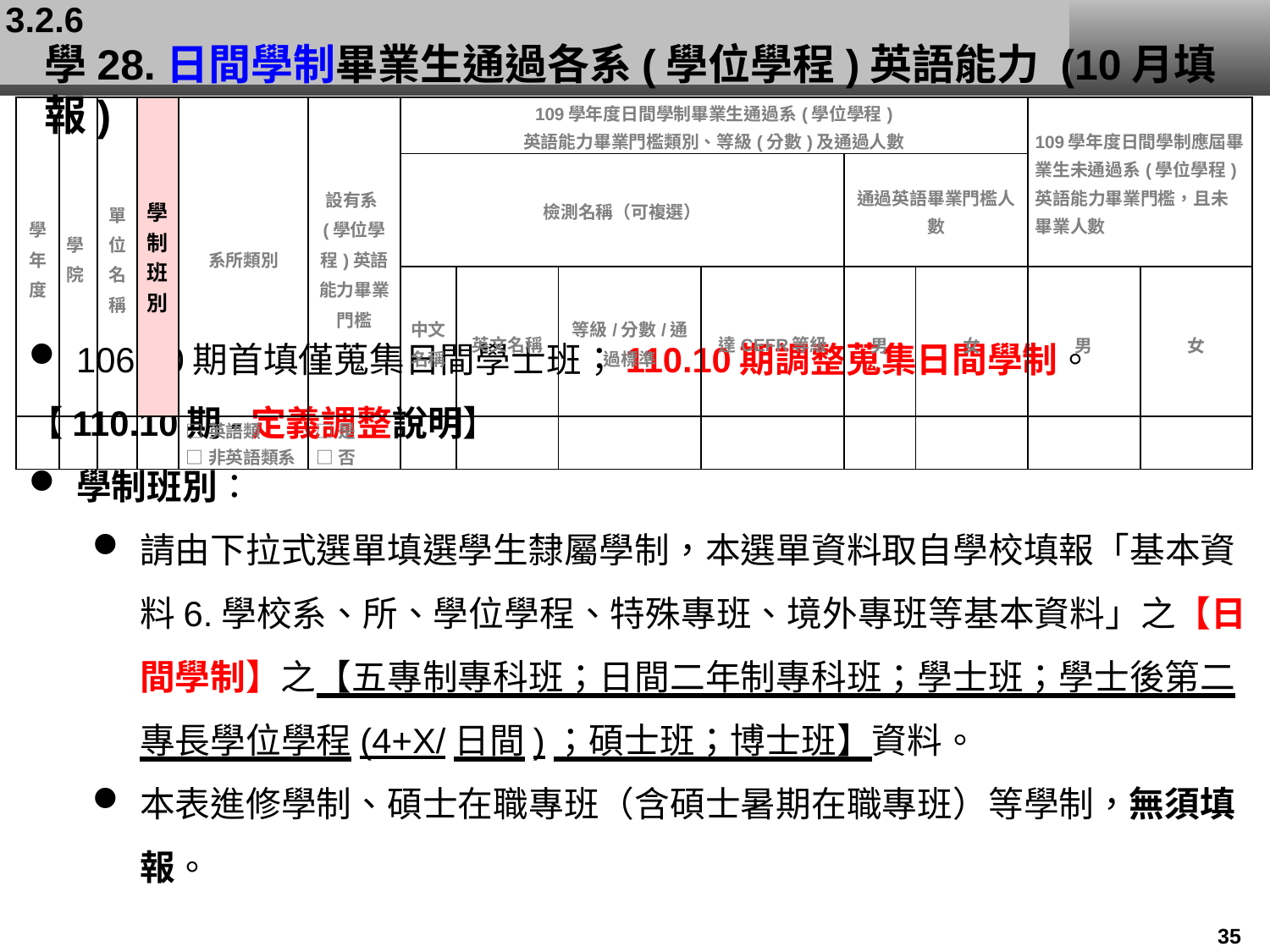

3.2.6
# 學28.日間學制畢業生通過各系(學位學程)英語能力	(10月填報)
| 學年度 | 學院 | 單位名稱 | 學制班別 | 系所類別 | 設有系(學位學程)英語能力畢業門檻 | 109學年度日間學制畢業生通過系(學位學程) 英語能力畢業門檻類別、等級(分數)及通過人數 |  |  |  |  |  | 109學年度日間學制應屆畢業生未通過系(學位學程)英語能力畢業門檻，且未畢業人數 |  |
| --- | --- | --- | --- | --- | --- | --- | --- | --- | --- | --- | --- | --- | --- |
|  |  |  |  |  |  | 檢測名稱（可複選） |  |  |  | 通過英語畢業門檻人數 |  |  |  |
|  |  |  |  |  |  | 中文名稱 | 英文名稱 | 等級/分數/通過標準 | 達CEFR等級 | 男 | 女 | 男 | 女 |
|  |  |  |  | □英語類 □非英語類系 | □是 □否 |  |  |  |  |  |  |  |  |
106.10期首填僅蒐集日間學士班；110.10期調整蒐集日間學制。
【110.10期-定義調整說明】
學制班別：
請由下拉式選單填選學生隸屬學制，本選單資料取自學校填報「基本資料6.學校系、所、學位學程、特殊專班、境外專班等基本資料」之【日間學制】之【五專制專科班；日間二年制專科班；學士班；學士後第二專長學位學程(4+X/日間)；碩士班；博士班】資料。
本表進修學制、碩士在職專班（含碩士暑期在職專班）等學制，無須填報。